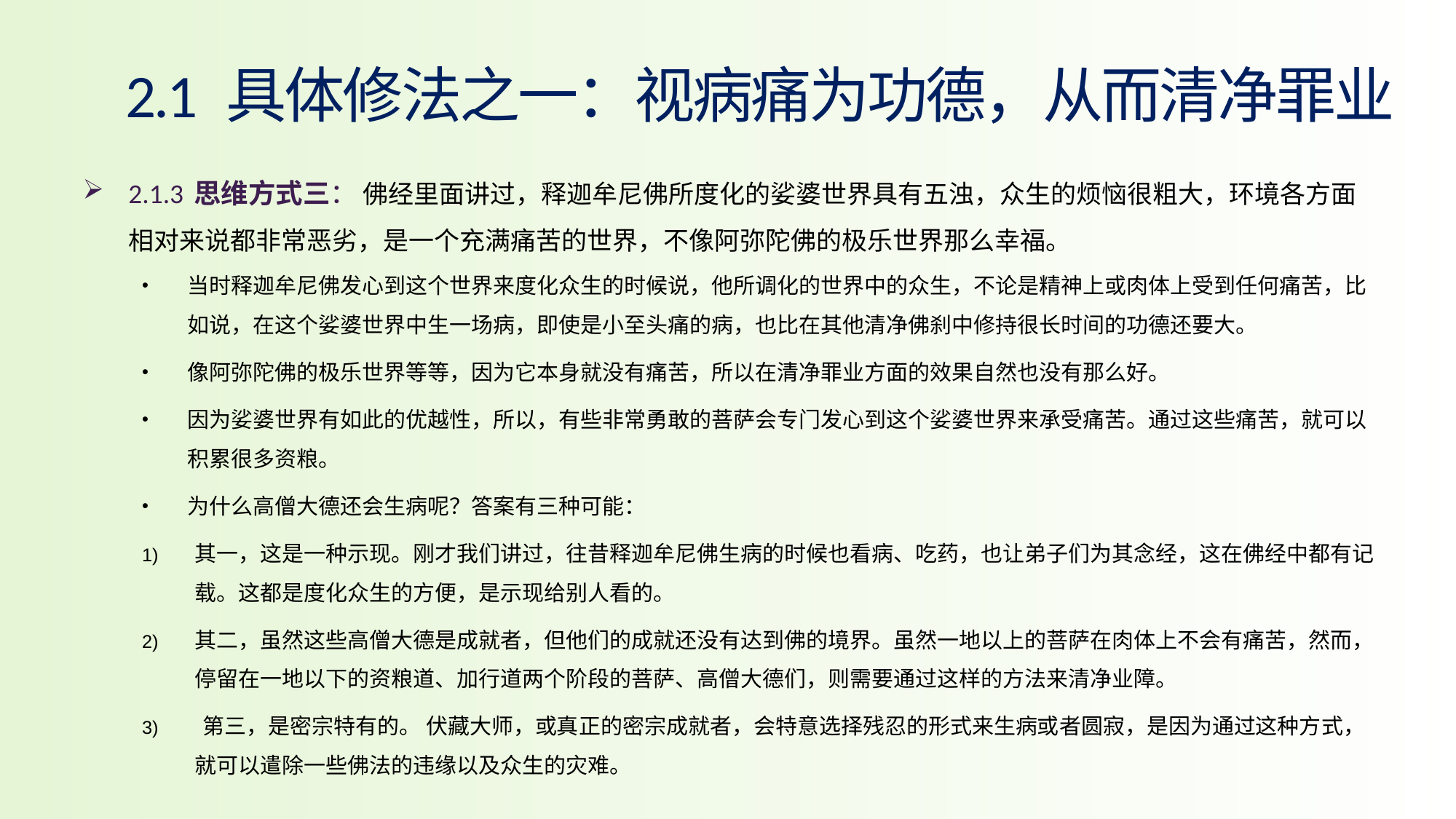

2.1 具体修法之一：视病痛为功德，从而清净罪业
2.1.3 思维方式三： 佛经里面讲过，释迦牟尼佛所度化的娑婆世界具有五浊，众生的烦恼很粗大，环境各方面相对来说都非常恶劣，是一个充满痛苦的世界，不像阿弥陀佛的极乐世界那么幸福。
当时释迦牟尼佛发心到这个世界来度化众生的时候说，他所调化的世界中的众生，不论是精神上或肉体上受到任何痛苦，比如说，在这个娑婆世界中生一场病，即使是小至头痛的病，也比在其他清净佛刹中修持很长时间的功德还要大。
像阿弥陀佛的极乐世界等等，因为它本身就没有痛苦，所以在清净罪业方面的效果自然也没有那么好。
因为娑婆世界有如此的优越性，所以，有些非常勇敢的菩萨会专门发心到这个娑婆世界来承受痛苦。通过这些痛苦，就可以积累很多资粮。
为什么高僧大德还会生病呢？答案有三种可能：
其一，这是一种示现。刚才我们讲过，往昔释迦牟尼佛生病的时候也看病、吃药，也让弟子们为其念经，这在佛经中都有记载。这都是度化众生的方便，是示现给别人看的。
其二，虽然这些高僧大德是成就者，但他们的成就还没有达到佛的境界。虽然一地以上的菩萨在肉体上不会有痛苦，然而，停留在一地以下的资粮道、加行道两个阶段的菩萨、高僧大德们，则需要通过这样的方法来清净业障。
 第三，是密宗特有的。 伏藏大师，或真正的密宗成就者，会特意选择残忍的形式来生病或者圆寂，是因为通过这种方式，就可以遣除一些佛法的违缘以及众生的灾难。